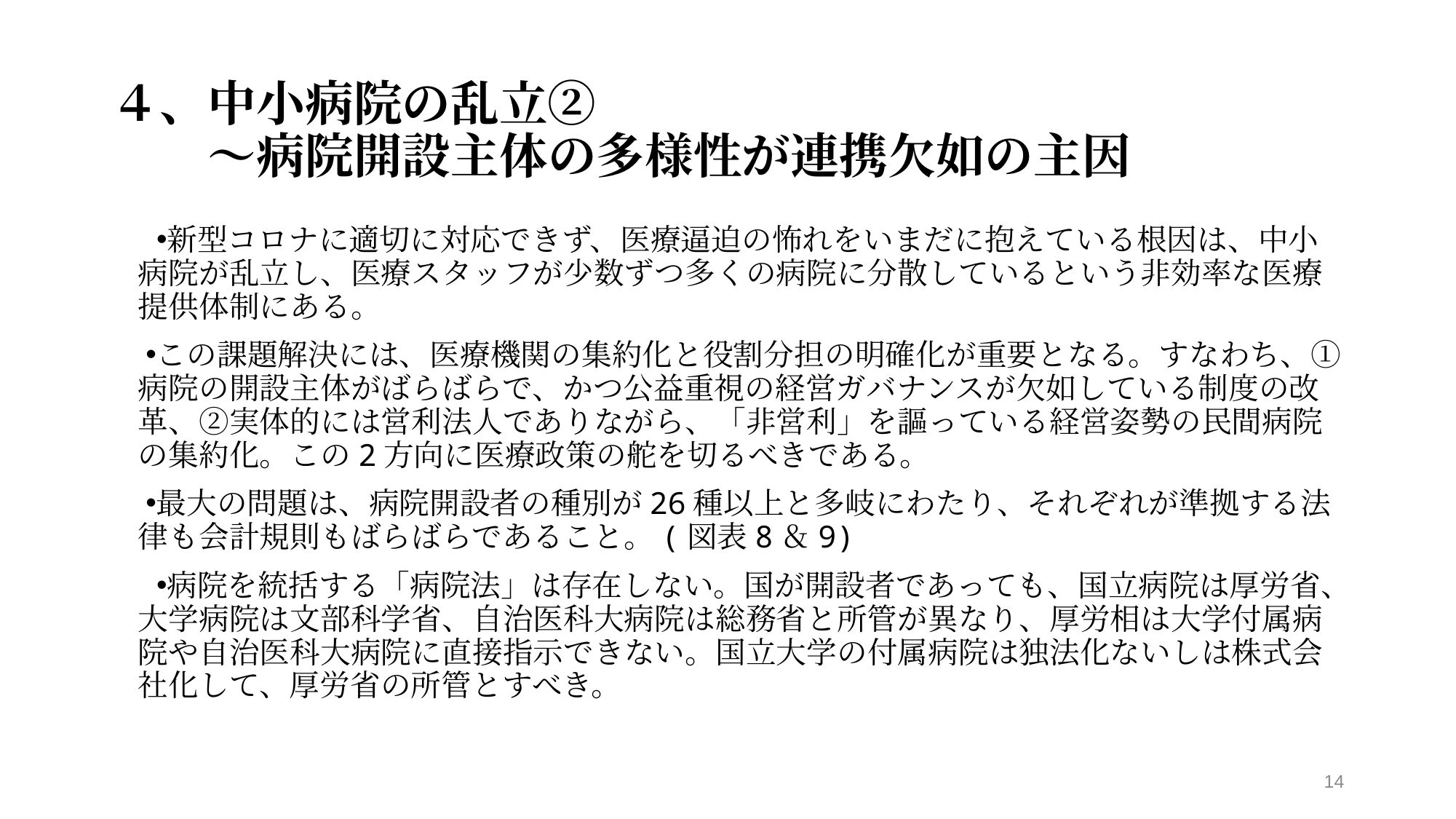

# ４、中小病院の乱立② 　　～病院開設主体の多様性が連携欠如の主因
新型コロナに適切に対応できず、医療逼迫の怖れをいまだに抱えている根因は、中小病院が乱立し、医療スタッフが少数ずつ多くの病院に分散しているという非効率な医療提供体制にある。
この課題解決には、医療機関の集約化と役割分担の明確化が重要となる。すなわち、①病院の開設主体がばらばらで、かつ公益重視の経営ガバナンスが欠如している制度の改革、②実体的には営利法人でありながら、「非営利」を謳っている経営姿勢の民間病院の集約化。この2方向に医療政策の舵を切るべきである。
最大の問題は、病院開設者の種別が26種以上と多岐にわたり、それぞれが準拠する法律も会計規則もばらばらであること。(図表8＆9)
病院を統括する「病院法」は存在しない。国が開設者であっても、国立病院は厚労省、大学病院は文部科学省、自治医科大病院は総務省と所管が異なり、厚労相は大学付属病院や自治医科大病院に直接指示できない。国立大学の付属病院は独法化ないしは株式会社化して、厚労省の所管とすべき。

14